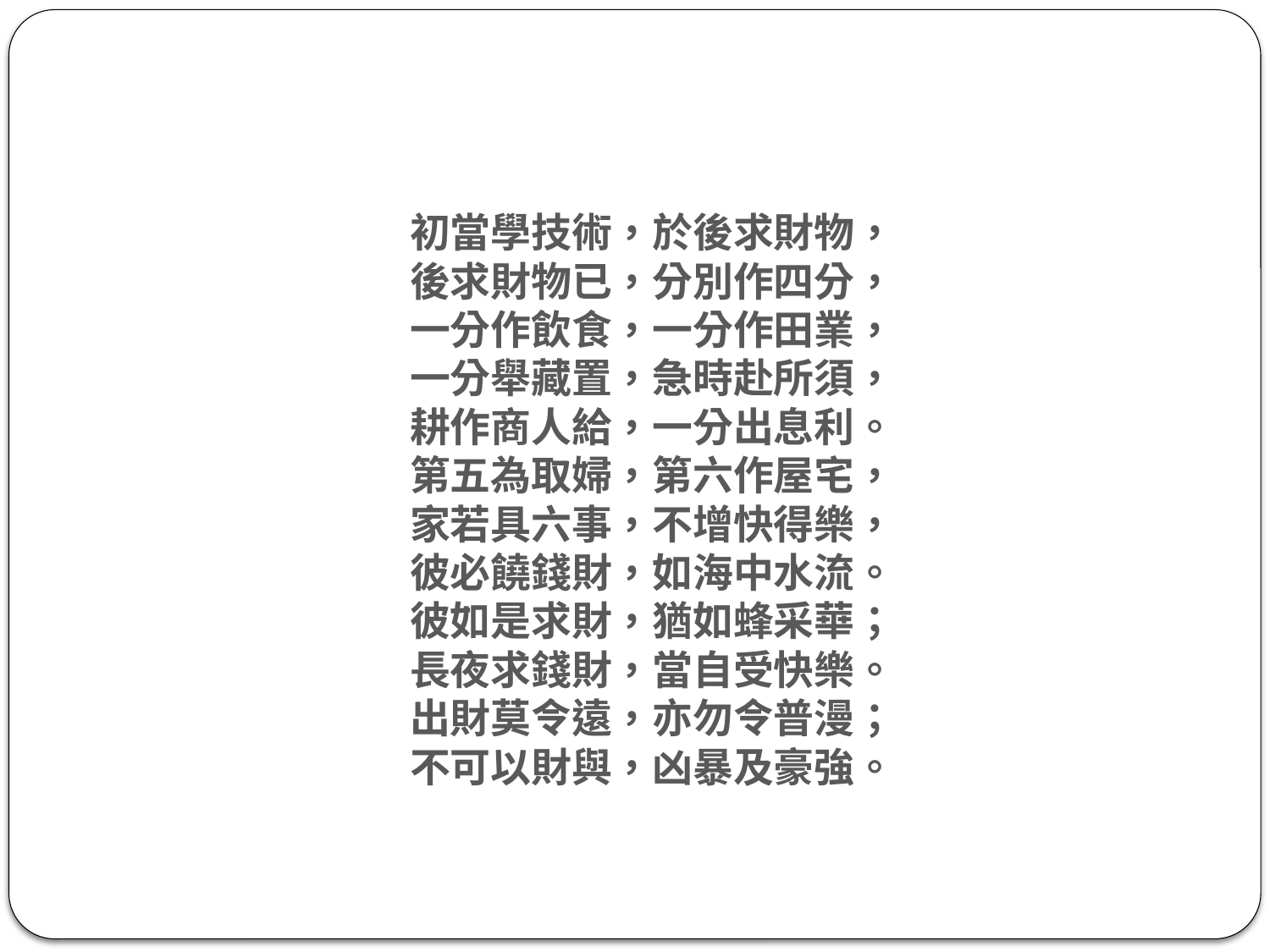

初當學技術，於後求財物，
後求財物已，分別作四分，
一分作飲食，一分作田業，
一分舉藏置，急時赴所須，
耕作商人給，一分出息利。
第五為取婦，第六作屋宅，
家若具六事，不增快得樂，
彼必饒錢財，如海中水流。
彼如是求財，猶如蜂采華；
長夜求錢財，當自受快樂。
出財莫令遠，亦勿令普漫；
不可以財與，凶暴及豪強。